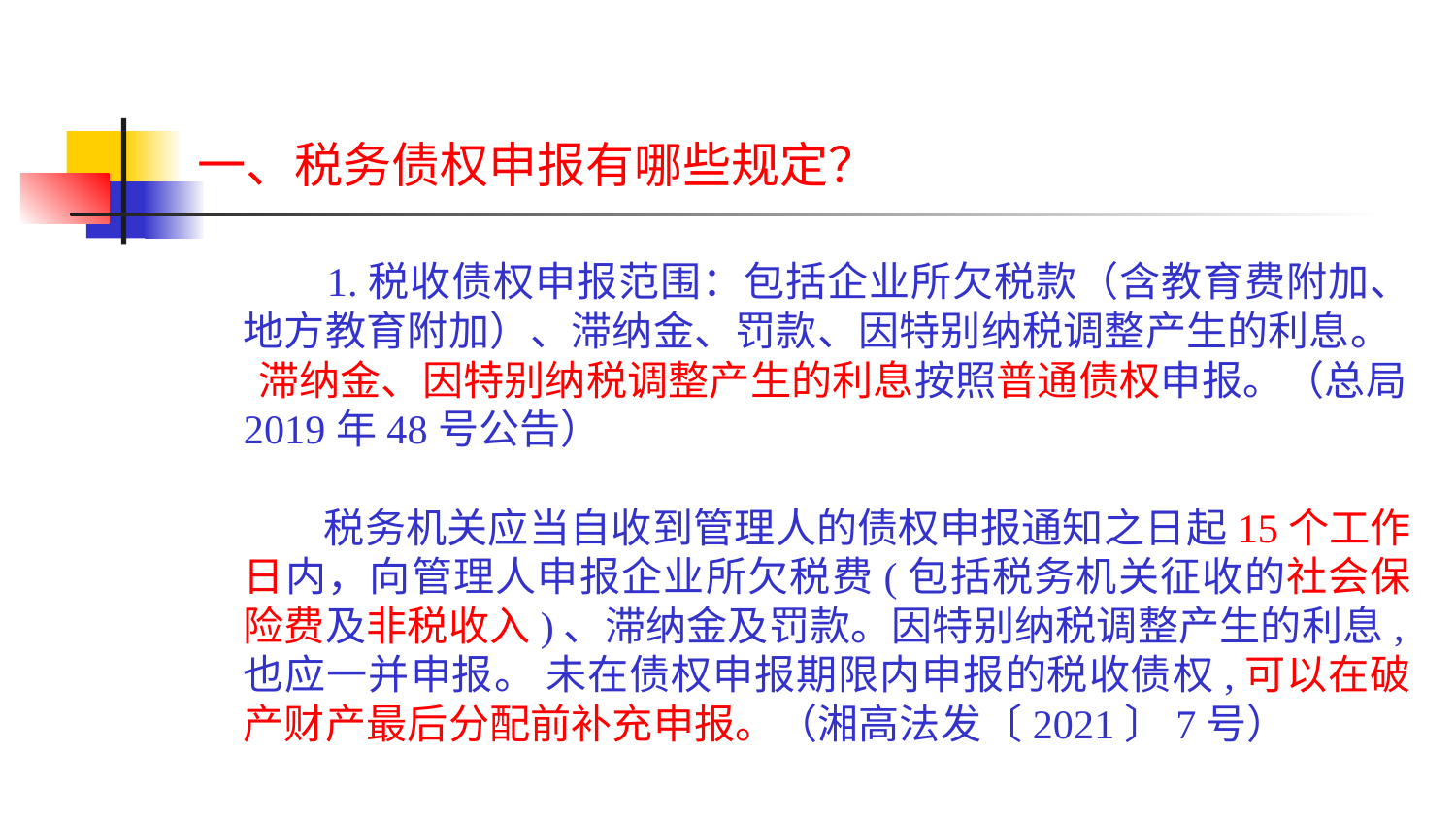

# 一、税务债权申报有哪些规定？
           1.税收债权申报范围：包括企业所欠税款（含教育费附加、地方教育附加）、滞纳金、罚款、因特别纳税调整产生的利息。
     滞纳金、因特别纳税调整产生的利息按照普通债权申报。（总局2019年48号公告）

            税务机关应当自收到管理人的债权申报通知之日起15个工作日内，向管理人申报企业所欠税费(包括税务机关征收的社会保险费及非税收入)、滞纳金及罚款。因特别纳税调整产生的利息,也应一并申报。 未在债权申报期限内申报的税收债权,可以在破产财产最后分配前补充申报。（湘高法发〔2021〕7号）